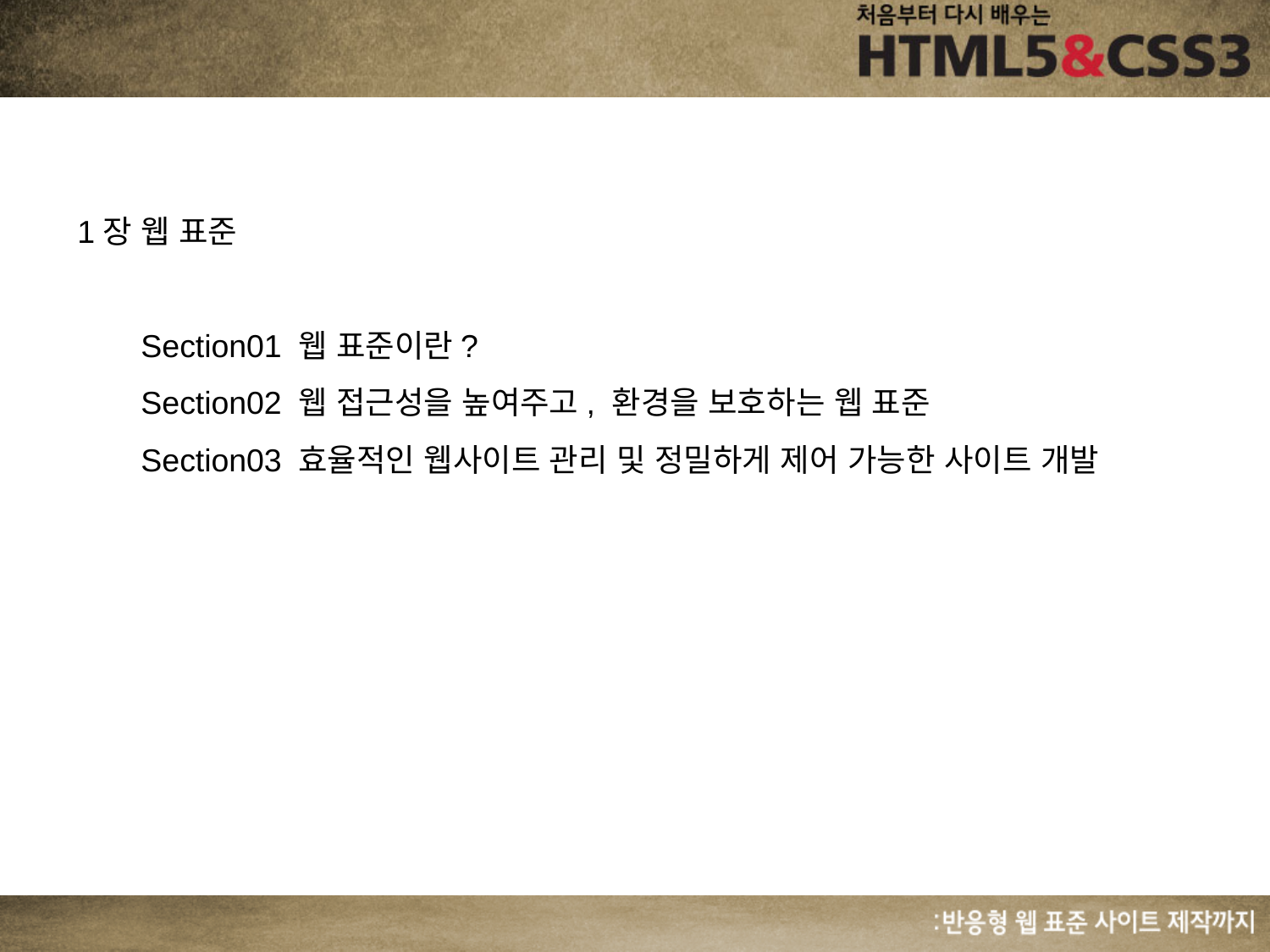

1장 웹 표준

Section01 웹 표준이란?
Section02 웹 접근성을 높여주고, 환경을 보호하는 웹 표준
Section03 효율적인 웹사이트 관리 및 정밀하게 제어 가능한 사이트 개발